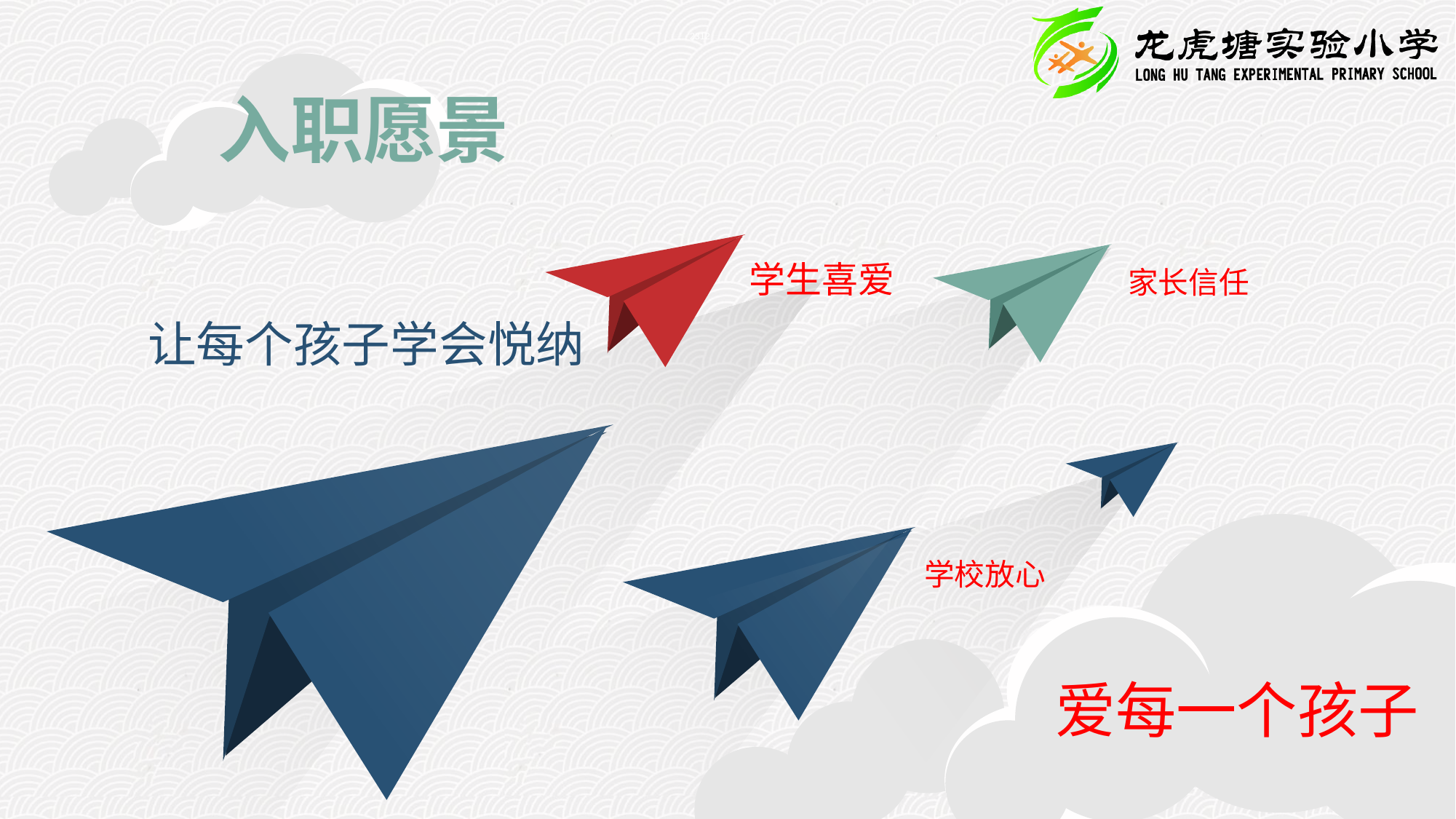

2312

入职愿景

学生喜爱

家长信任
让每个孩子学会悦纳

学校放心
爱每一个孩子